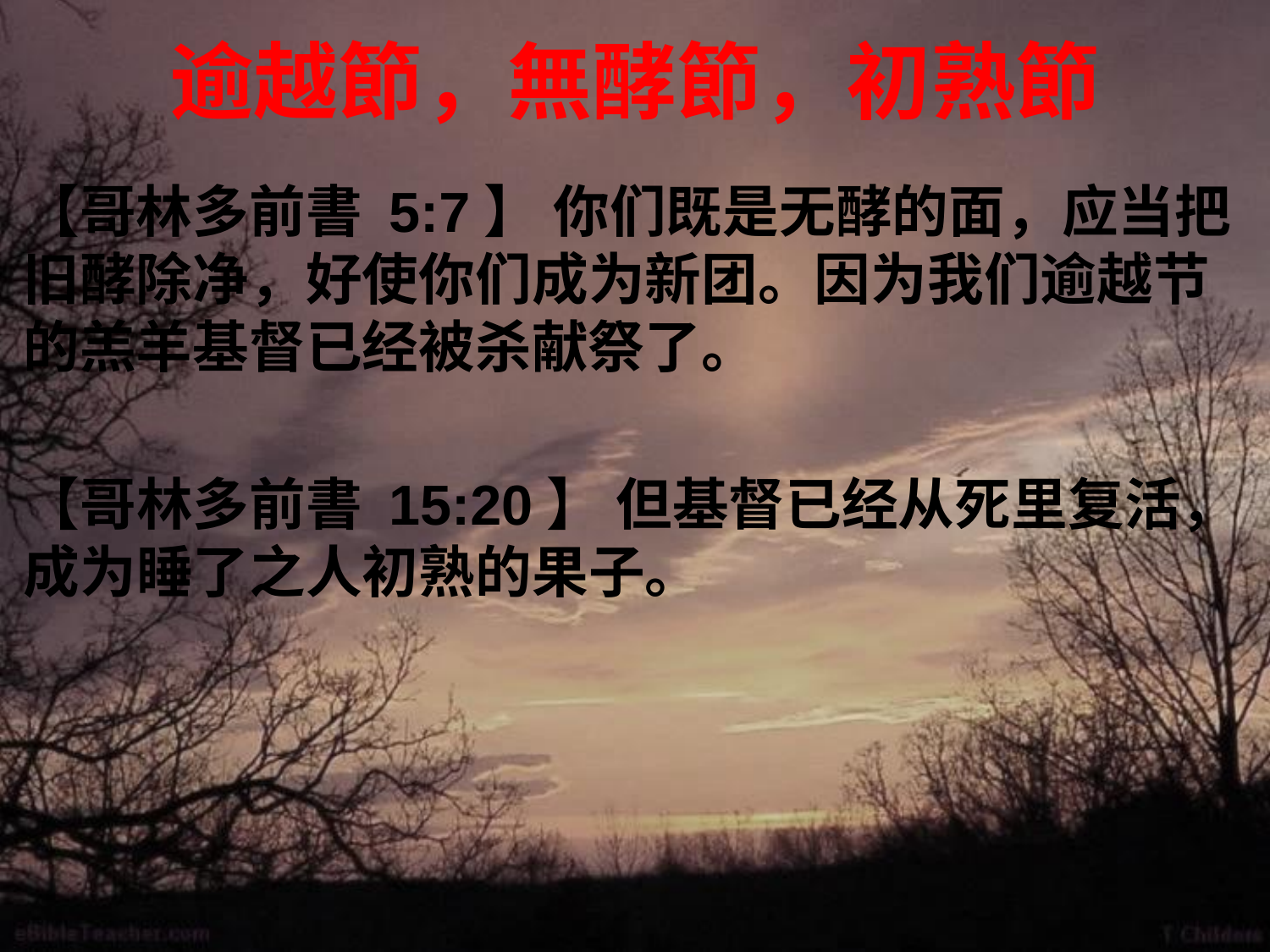

# 逾越節，無酵節，初熟節
【哥林多前書 5:7】 你们既是无酵的面，应当把旧酵除净，好使你们成为新团。因为我们逾越节的羔羊基督已经被杀献祭了。

【哥林多前書 15:20】 但基督已经从死里复活，成为睡了之人初熟的果子。